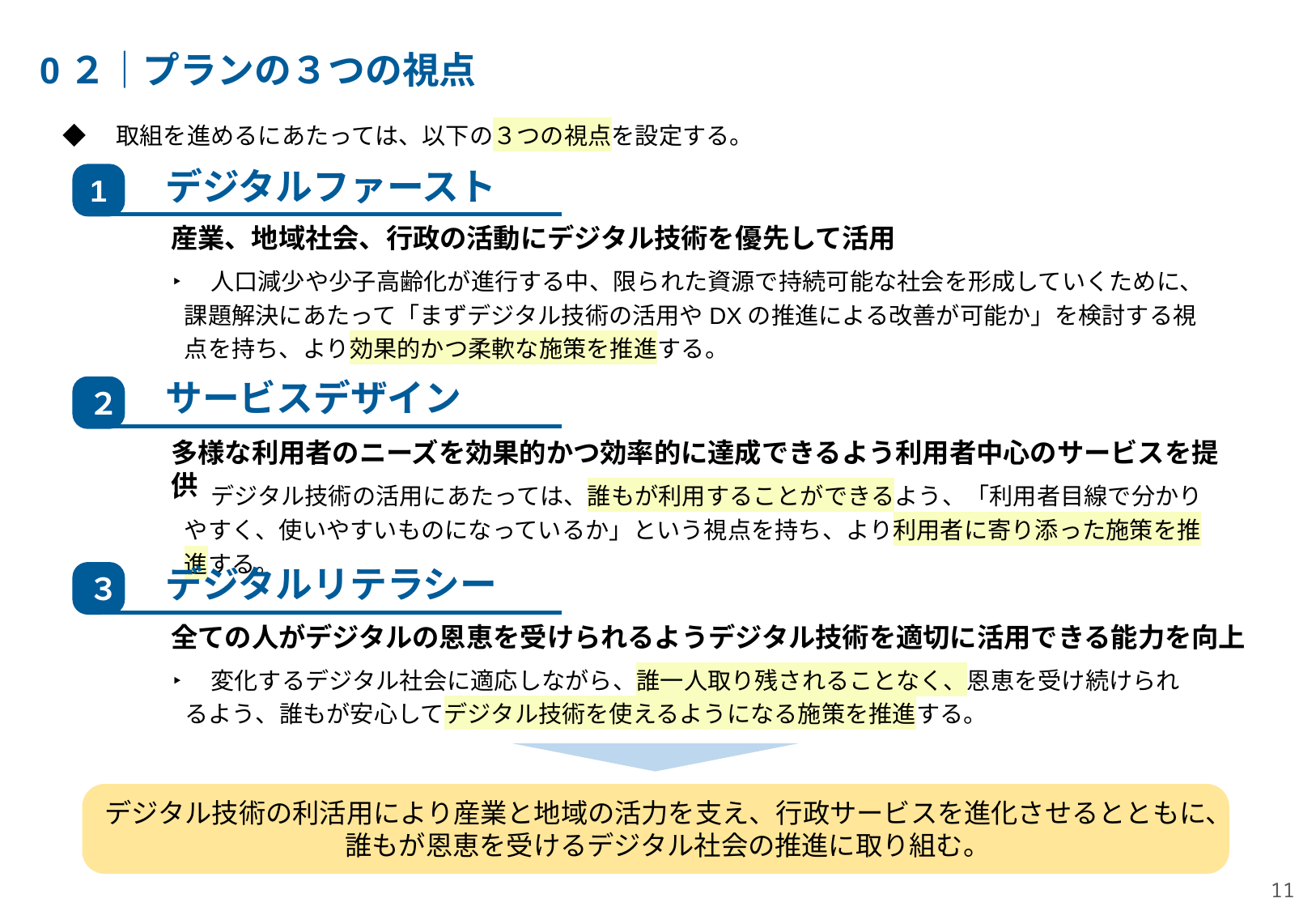

0２｜プランの３つの視点
◆　取組を進めるにあたっては、以下の３つの視点を設定する。
デジタルファースト
1
産業、地域社会、行政の活動にデジタル技術を優先して活用
‣　人口減少や少子高齢化が進行する中、限られた資源で持続可能な社会を形成していくために、課題解決にあたって「まずデジタル技術の活用やDXの推進による改善が可能か」を検討する視点を持ち、より効果的かつ柔軟な施策を推進する。
サービスデザイン
２
多様な利用者のニーズを効果的かつ効率的に達成できるよう利用者中心のサービスを提供
‣　デジタル技術の活用にあたっては、誰もが利用することができるよう、「利用者目線で分かりやすく、使いやすいものになっているか」という視点を持ち、より利用者に寄り添った施策を推進する。
デジタルリテラシー
３
全ての人がデジタルの恩恵を受けられるようデジタル技術を適切に活用できる能力を向上
‣　変化するデジタル社会に適応しながら、誰一人取り残されることなく、恩恵を受け続けられるよう、誰もが安心してデジタル技術を使えるようになる施策を推進する。

デジタル技術の利活用により産業と地域の活力を支え、行政サービスを進化させるとともに、誰もが恩恵を受けるデジタル社会の推進に取り組む。